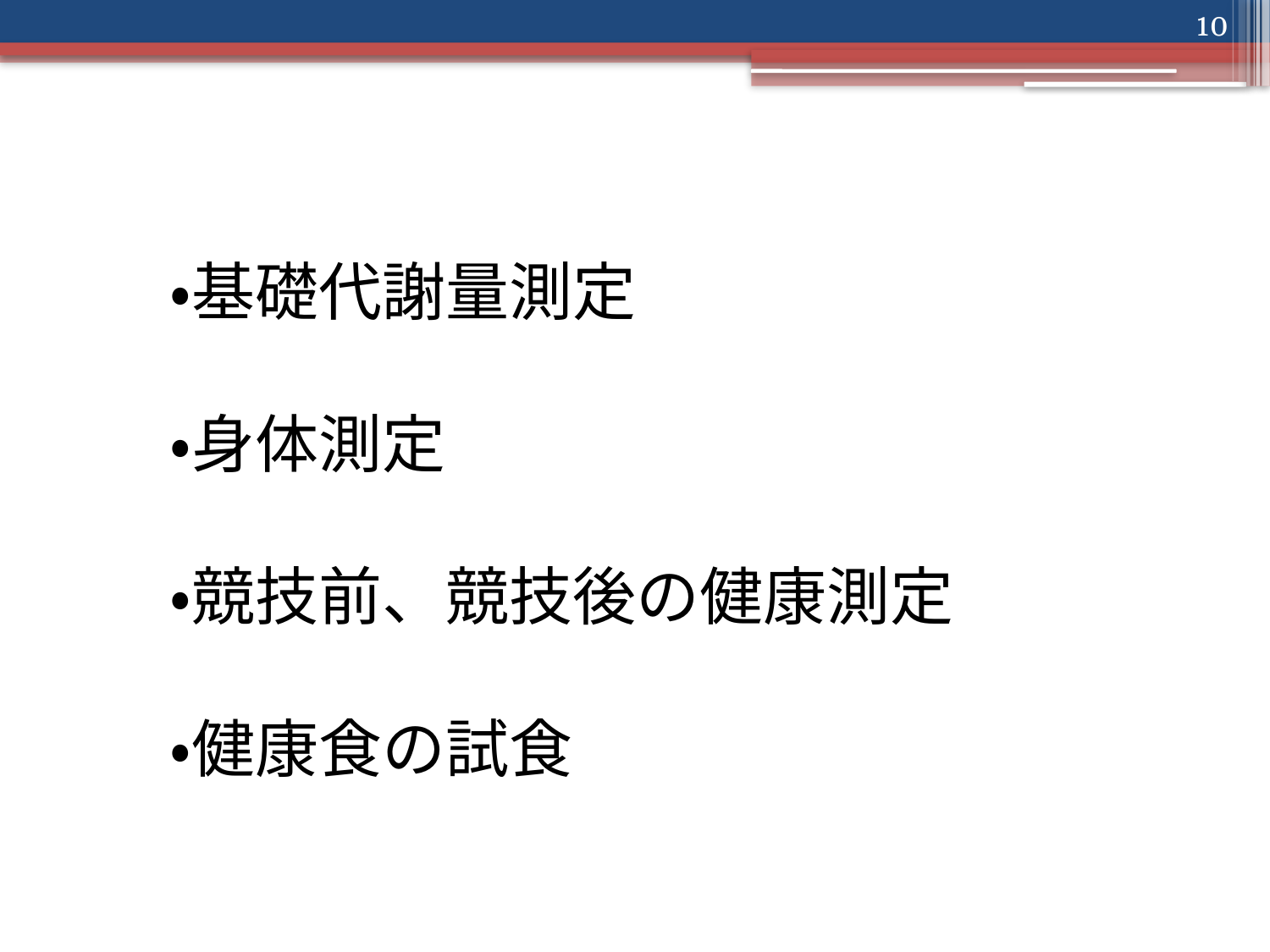

10

・基礎代謝量測定

・身体測定

・競技前、競技後の健康測定

・健康食の試食